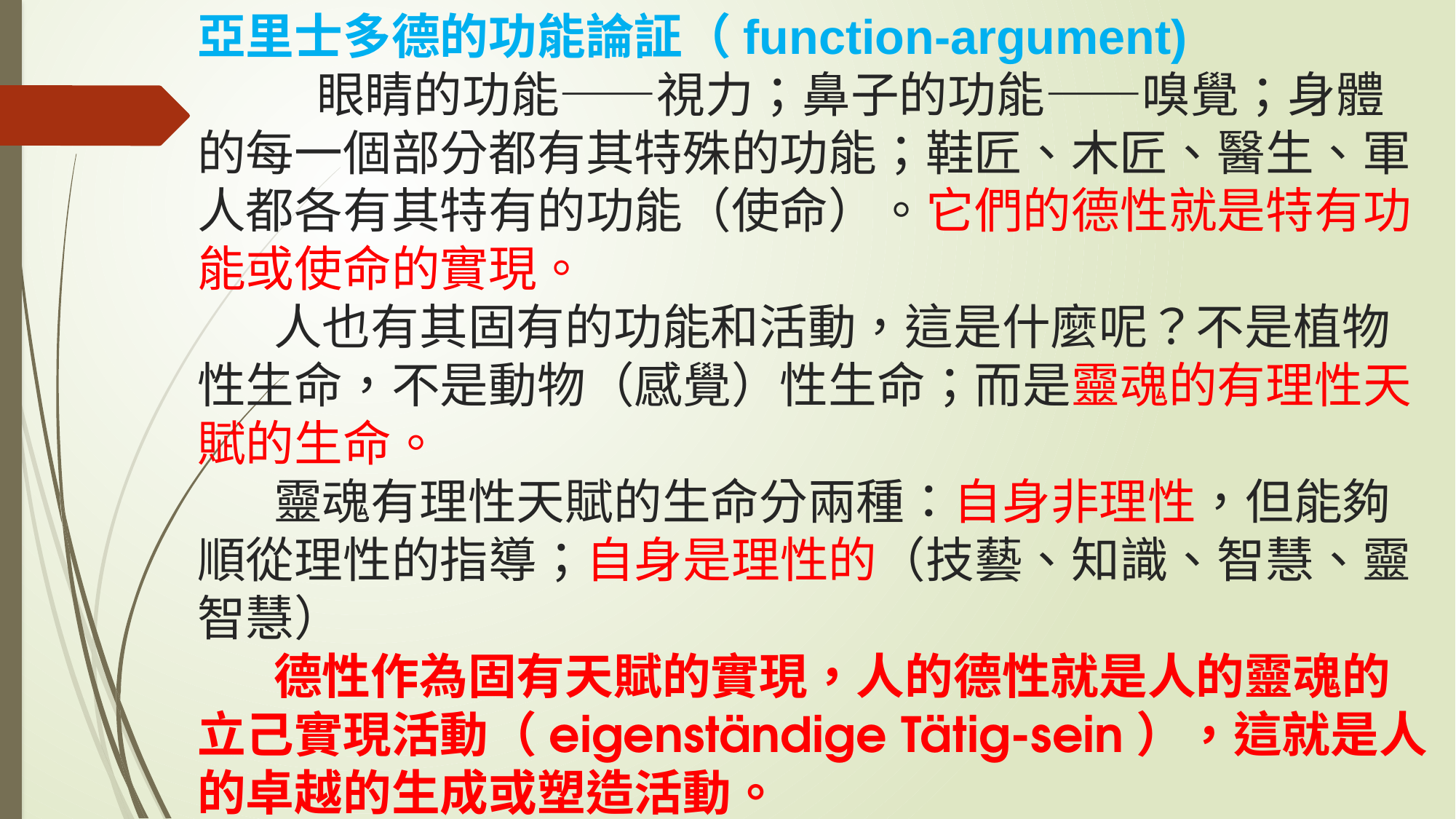

# 亞里士多德的功能論証（function-argument) 眼睛的功能——視力；鼻子的功能——嗅覺；身體的每一個部分都有其特殊的功能；鞋匠、木匠、醫生、軍人都各有其特有的功能（使命）。它們的德性就是特有功能或使命的實現。 人也有其固有的功能和活動，這是什麼呢？不是植物性生命，不是動物（感覺）性生命；而是靈魂的有理性天賦的生命。 靈魂有理性天賦的生命分兩種：自身非理性，但能夠順從理性的指導；自身是理性的（技藝、知識、智慧、靈智慧） 德性作為固有天賦的實現，人的德性就是人的靈魂的立己實現活動（eigenständige Tätig-sein），這就是人的卓越的生成或塑造活動。